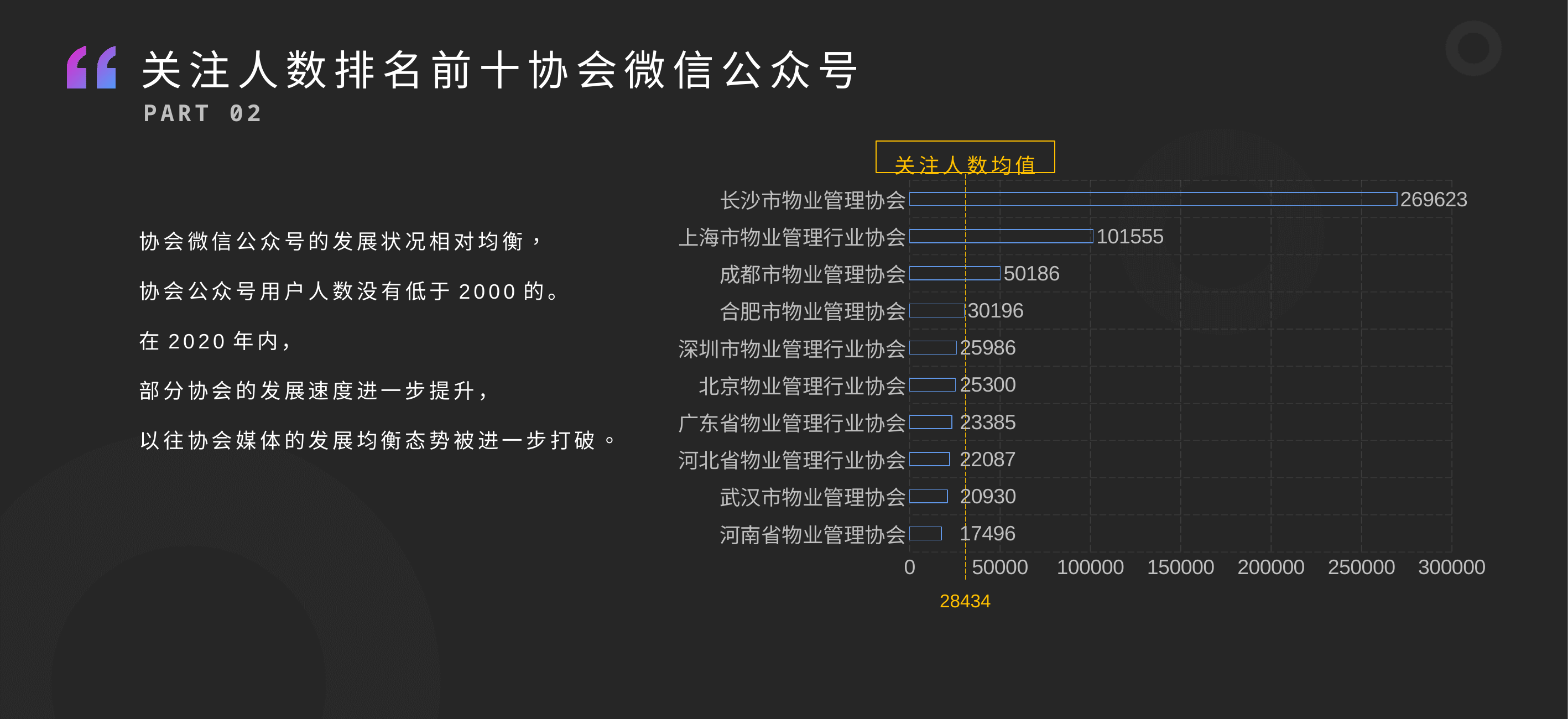

关注人数排名前十协会微信公众号

# PART 02
关注人数均值

28434

### Chart

| Category |  |
|---|---|
| 河南省物业管理协会 | 17496.0 |
| 武汉市物业管理协会 | 20930.0 |
| 河北省物业管理行业协会 | 22087.0 |
| 广东省物业管理行业协会 | 23385.0 |
| 北京物业管理行业协会 | 25300.0 |
| 深圳市物业管理行业协会 | 25986.0 |
| 合肥市物业管理协会 | 30196.0 |
| 成都市物业管理协会 | 50186.0 |
| 上海市物业管理行业协会 | 101555.0 |
| 长沙市物业管理协会 | 269623.0 |
协会微信公众号的发展状况相对均衡，
协会公众号用户人数没有低于2000的。
在2020年内，
部分协会的发展速度进一步提升，
以往协会媒体的发展均衡态势被进一步打破。